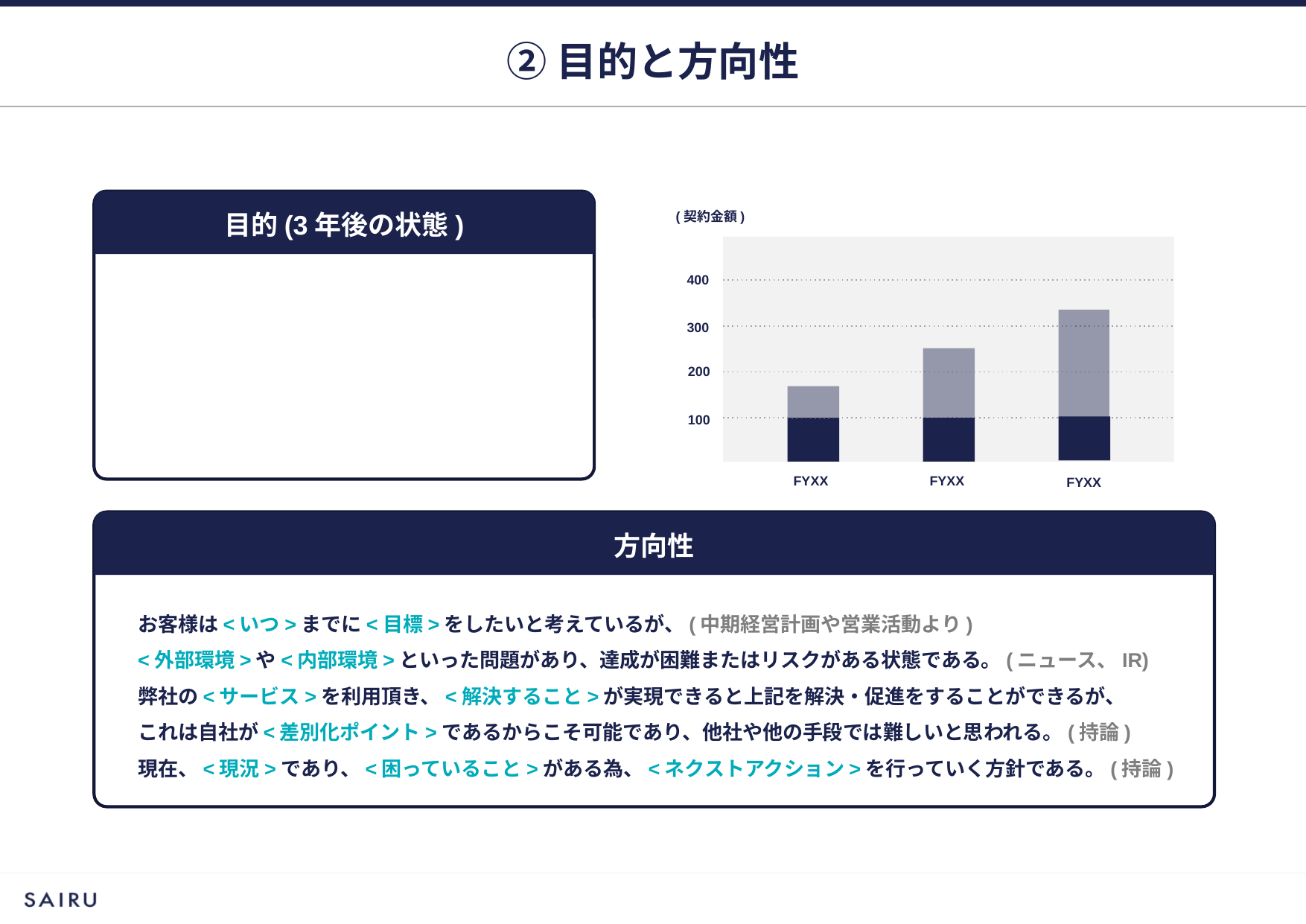

②目的と方向性

目的(3年後の状態)
(契約金額)

400

300

200

100

FYXX
FYXX
FYXX
方向性

お客様は<いつ>までに<目標>をしたいと考えているが、(中期経営計画や営業活動より)
<外部環境>や<内部環境>といった問題があり、達成が困難またはリスクがある状態である。(ニュース、IR)
弊社の<サービス>を利用頂き、<解決すること>が実現できると上記を解決・促進をすることができるが、
これは自社が<差別化ポイント>であるからこそ可能であり、他社や他の手段では難しいと思われる。(持論)
現在、<現況>であり、<困っていること>がある為、<ネクストアクション>を行っていく方針である。(持論)